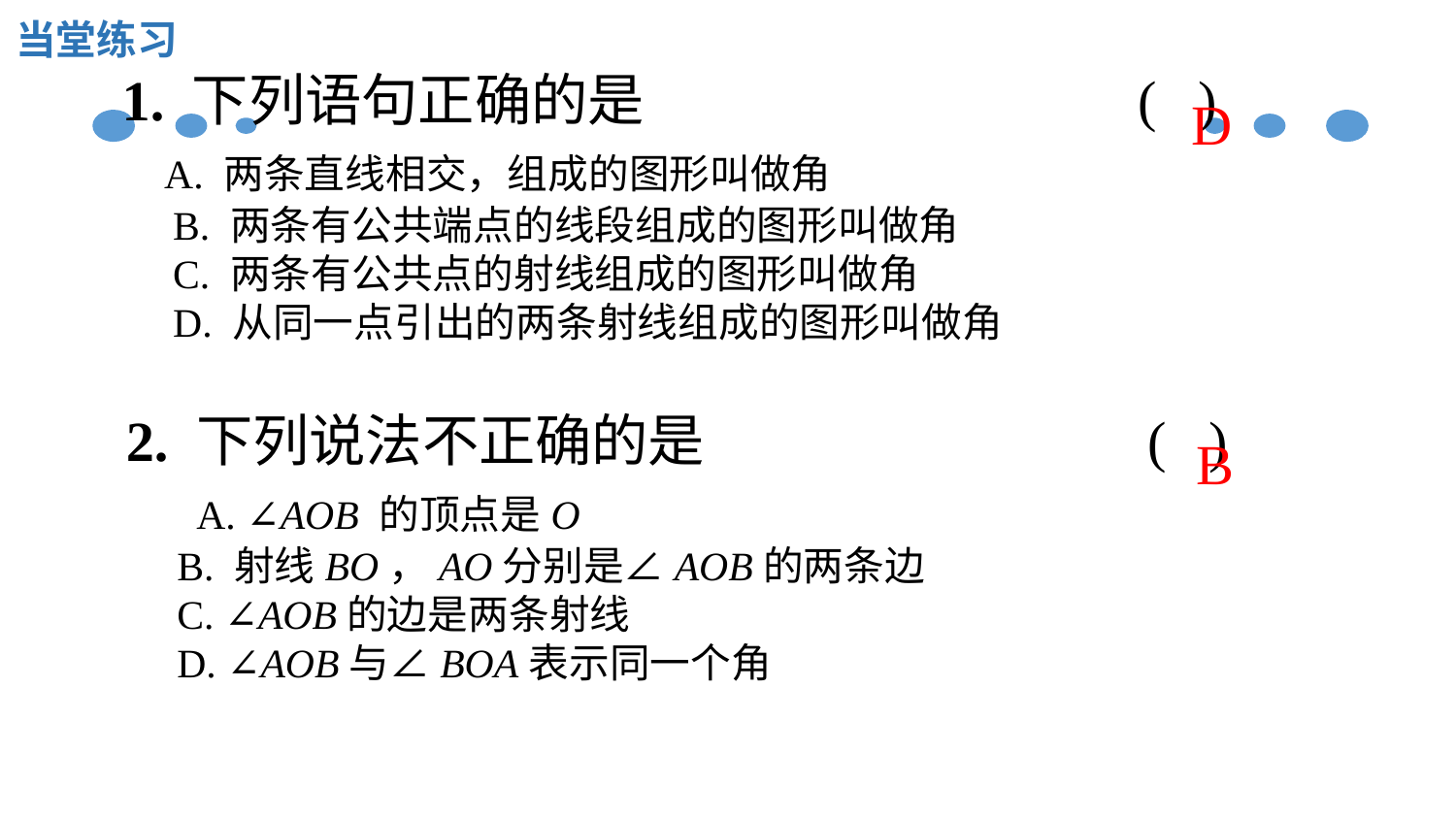

当堂练习
1. 下列语句正确的是                                      (   )
   A. 两条直线相交，组成的图形叫做角
     B. 两条有公共端点的线段组成的图形叫做角
     C. 两条有公共点的射线组成的图形叫做角
     D. 从同一点引出的两条射线组成的图形叫做角
D
2. 下列说法不正确的是                                  (   )
     A. ∠AOB 的顶点是O
     B. 射线BO，AO分别是∠AOB的两条边
     C. ∠AOB的边是两条射线
     D. ∠AOB与∠BOA表示同一个角
B